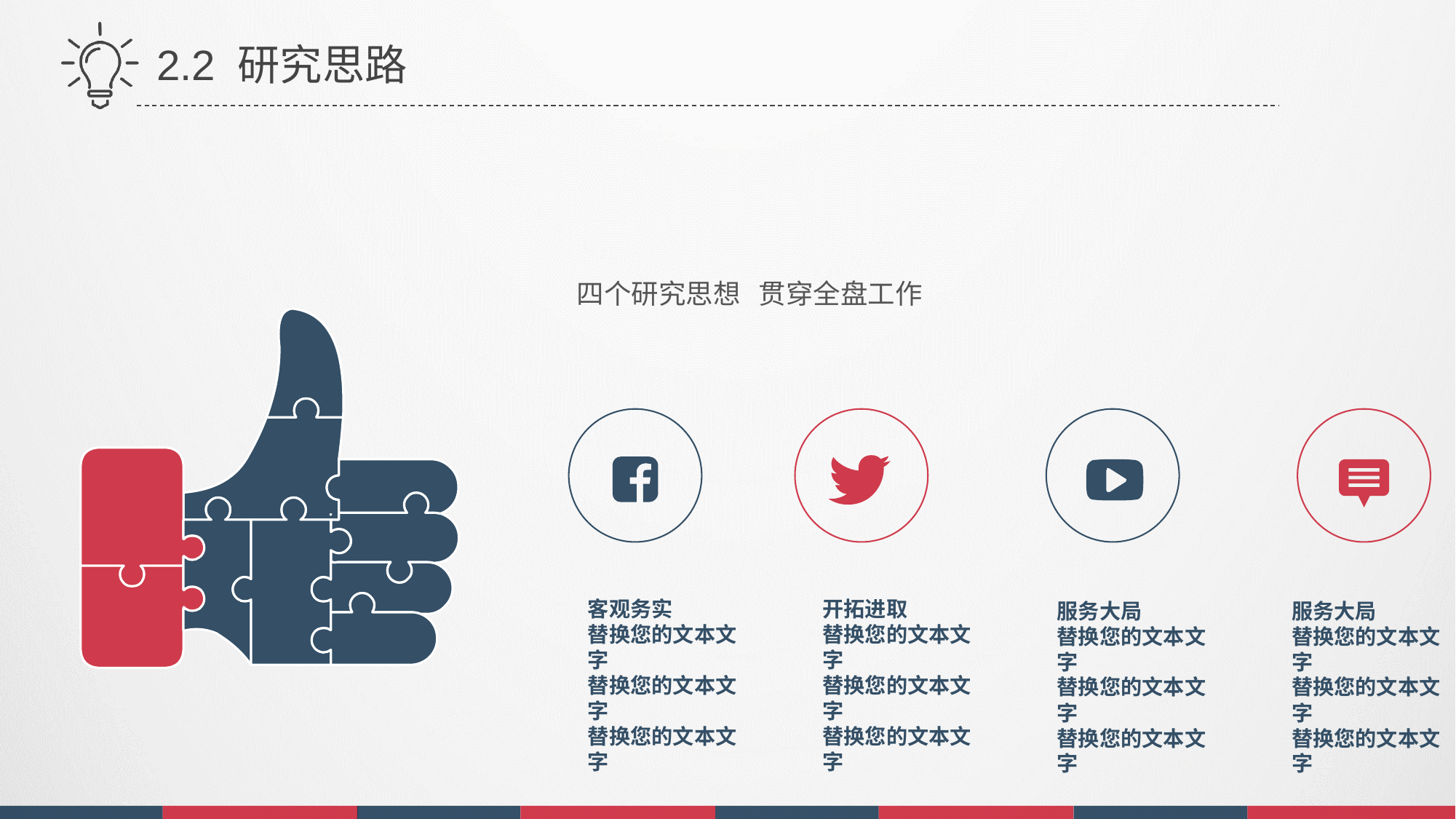

2.2 研究思路
四个研究思想   贯穿全盘工作

客观务实
替换您的文本文字
替换您的文本文字
替换您的文本文字
开拓进取
替换您的文本文字
替换您的文本文字
替换您的文本文字
服务大局
替换您的文本文字
替换您的文本文字
替换您的文本文字
服务大局
替换您的文本文字
替换您的文本文字
替换您的文本文字